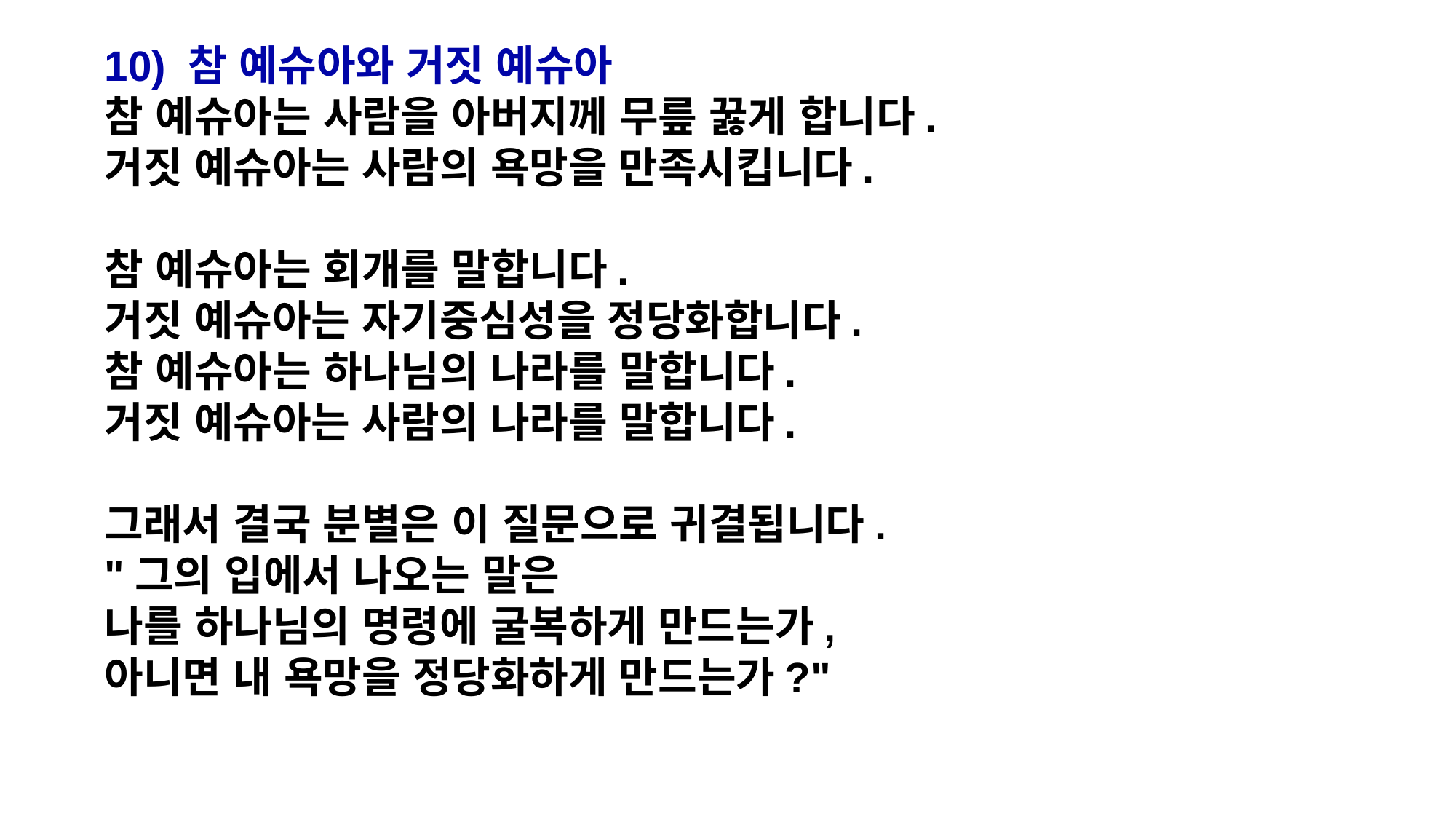

10) 참 예슈아와 거짓 예슈아
참 예슈아는 사람을 아버지께 무릎 꿇게 합니다.
거짓 예슈아는 사람의 욕망을 만족시킵니다.

참 예슈아는 회개를 말합니다.
거짓 예슈아는 자기중심성을 정당화합니다.
참 예슈아는 하나님의 나라를 말합니다.
거짓 예슈아는 사람의 나라를 말합니다.

그래서 결국 분별은 이 질문으로 귀결됩니다.
"그의 입에서 나오는 말은
나를 하나님의 명령에 굴복하게 만드는가,
아니면 내 욕망을 정당화하게 만드는가?"